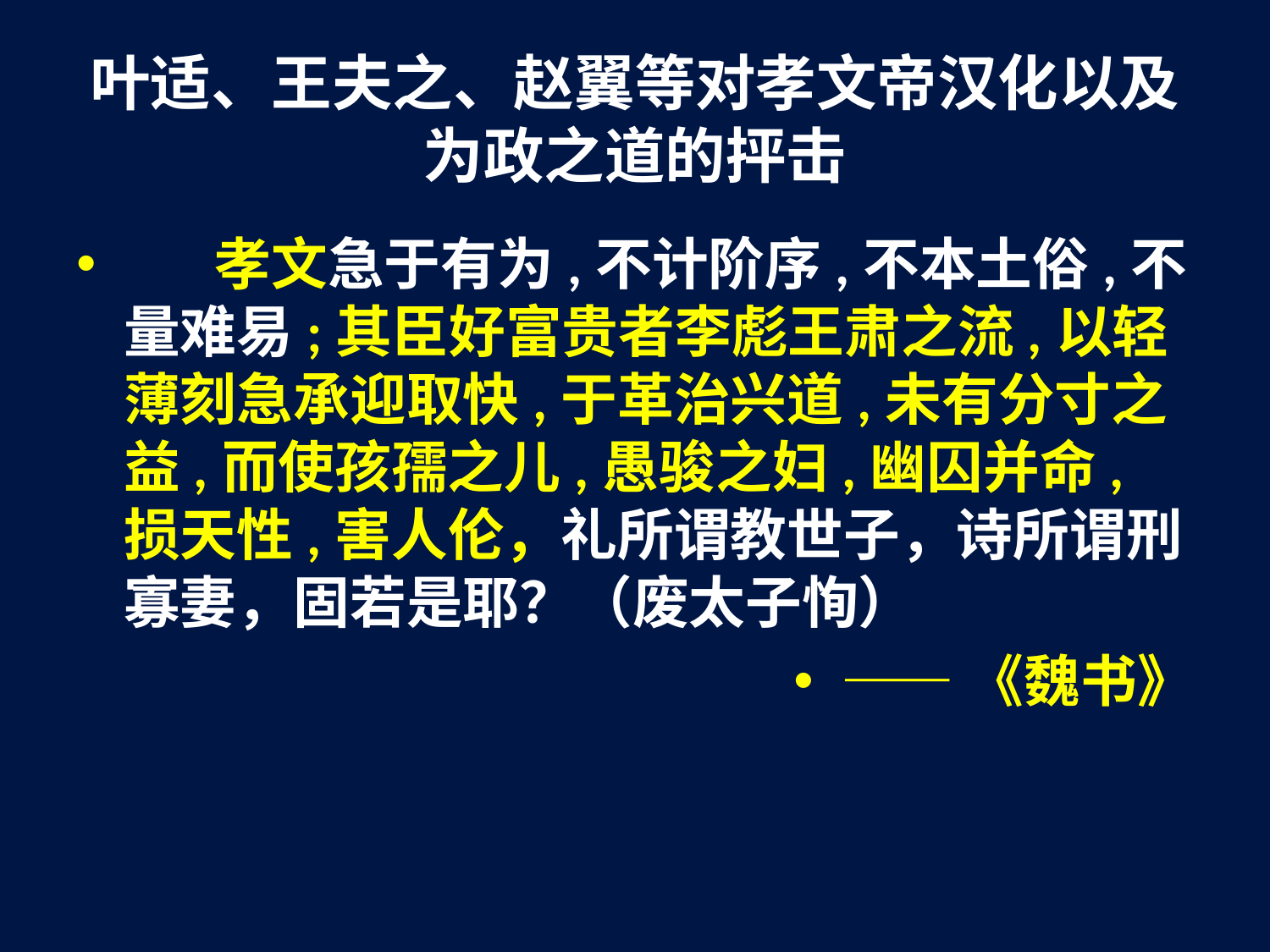

# 叶适、王夫之、赵翼等对孝文帝汉化以及为政之道的抨击
      孝文急于有为,不计阶序,不本土俗,不量难易;其臣好富贵者李彪王肃之流,以轻薄刻急承迎取快,于革治兴道,未有分寸之益,而使孩孺之儿,愚骏之妇,幽囚并命,损天性,害人伦，礼所谓教世子，诗所谓刑寡妻，固若是耶？（废太子恂）
——《魏书》